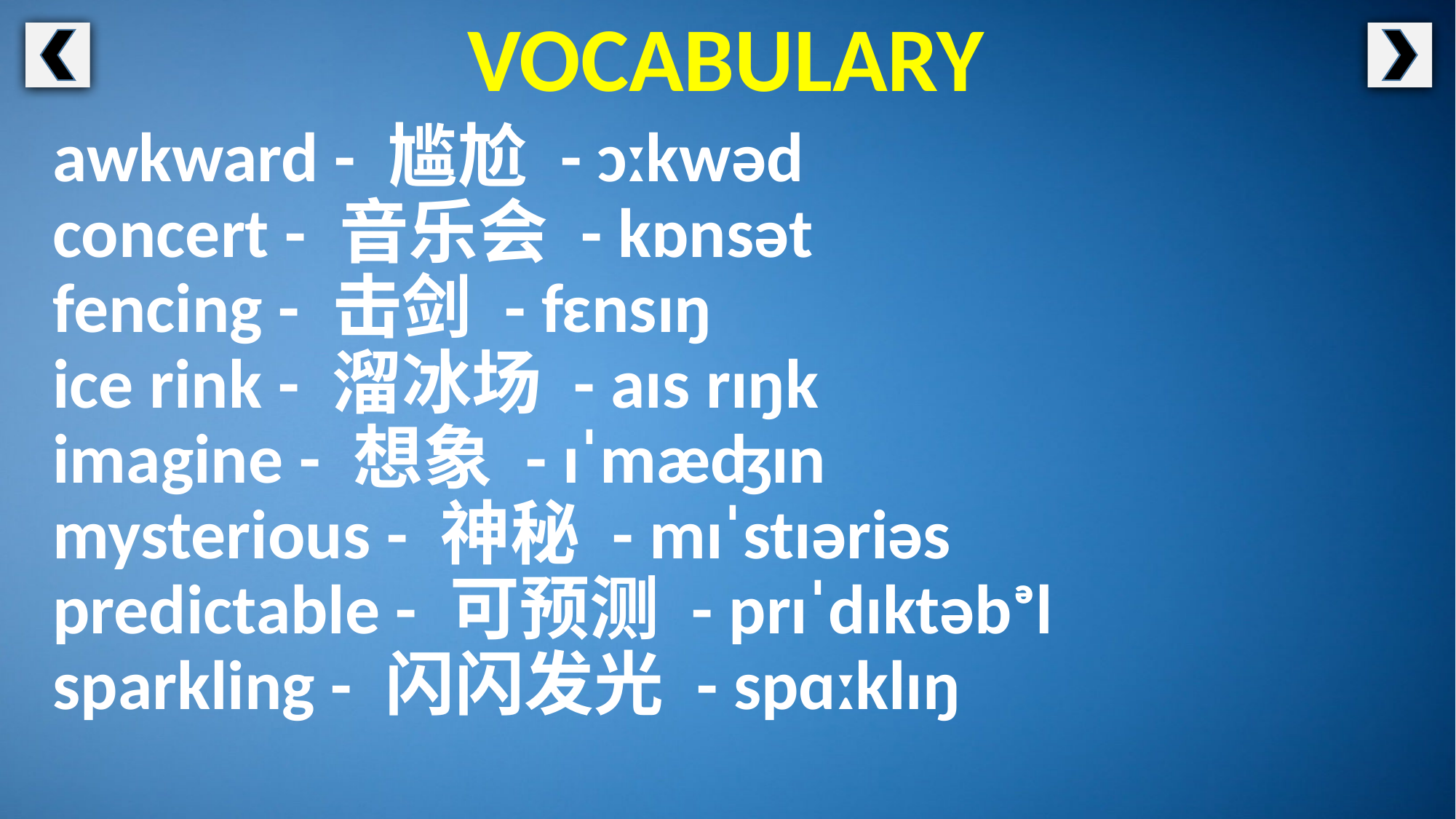

VOCABULARY
awkward - 尴尬 - ɔːkwəd
concert - 音乐会 - kɒnsət
fencing - 击剑 - fɛnsɪŋ
ice rink - 溜冰场 - aɪs rɪŋk
imagine - 想象 - ɪˈmæʤɪn
mysterious - 神秘 - mɪˈstɪəriəs
predictable - 可预测 - prɪˈdɪktəbᵊl
sparkling - 闪闪发光 - spɑːklɪŋ